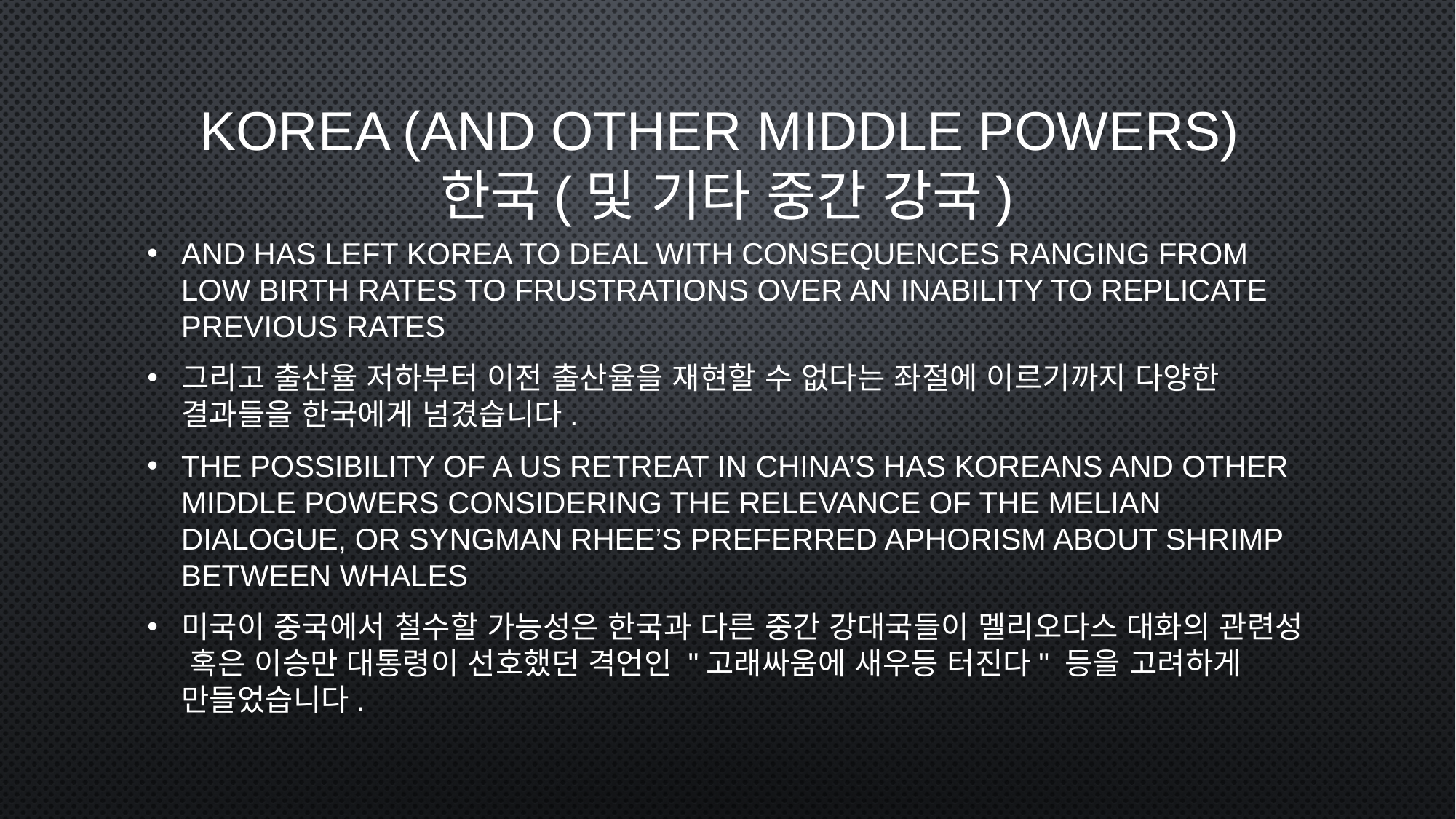

# Korea (and other middle powers) 한국(및 기타 중간 강국)
And has left Korea to deal with consequences ranging from low birth rates to frustrations over an inability to replicate previous rates
그리고 출산율 저하부터 이전 출산율을 재현할 수 없다는 좌절에 이르기까지 다양한 결과들을 한국에게 넘겼습니다.
The possibility of a US retreat in China’s has Koreans and other middle powers considering the relevance of the Melian dialogue, or Syngman Rhee’s preferred aphorism about shrimp between whales
미국이 중국에서 철수할 가능성은 한국과 다른 중간 강대국들이 멜리오다스 대화의 관련성 혹은 이승만 대통령이 선호했던 격언인 "고래싸움에 새우등 터진다" 등을 고려하게 만들었습니다.